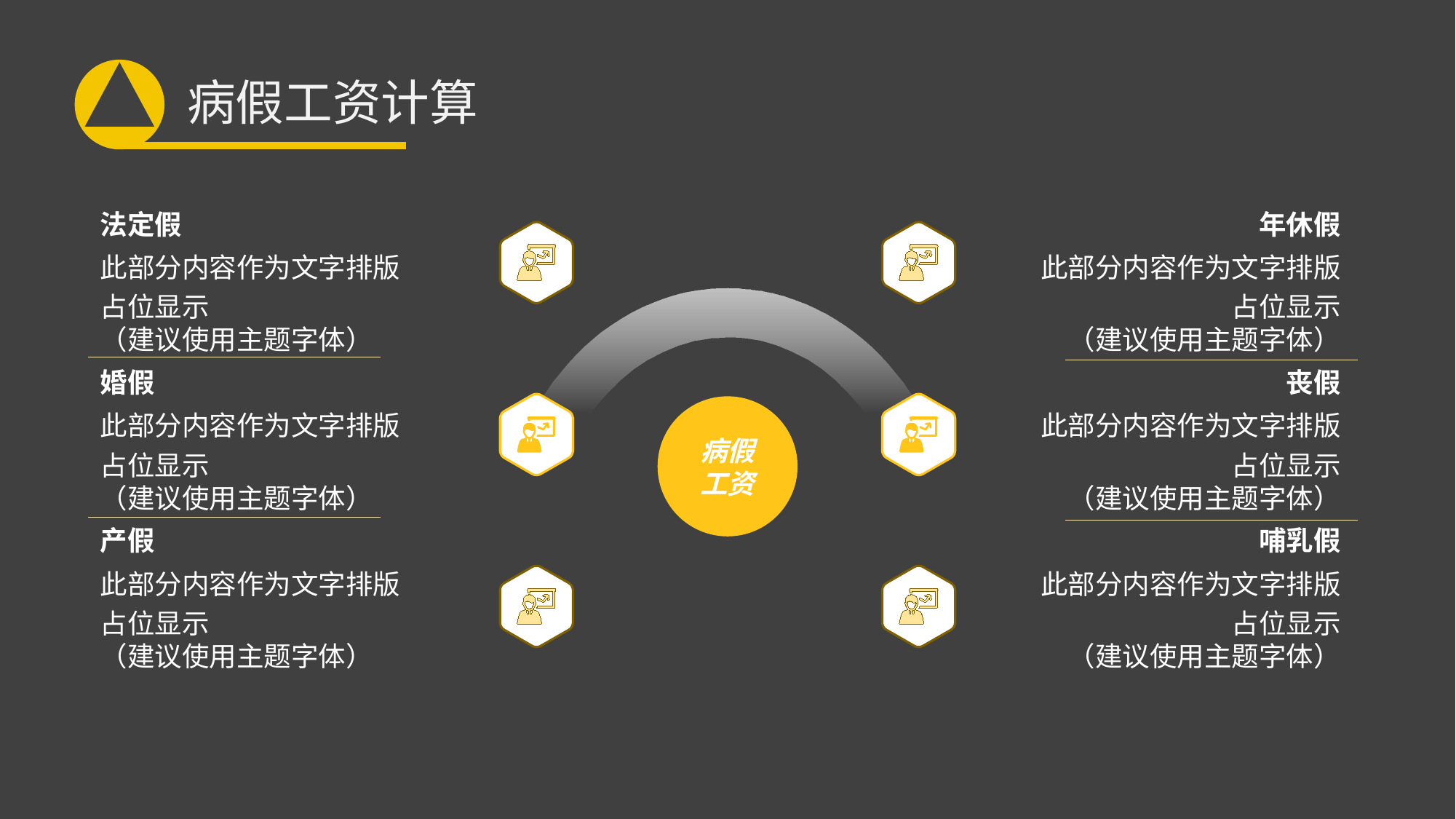

病假工资计算
法定假
此部分内容作为文字排版占位显示
（建议使用主题字体）
婚假
此部分内容作为文字排版占位显示
（建议使用主题字体）
产假
此部分内容作为文字排版占位显示
（建议使用主题字体）
年休假
此部分内容作为文字排版占位显示
（建议使用主题字体）
丧假
此部分内容作为文字排版占位显示
（建议使用主题字体）
哺乳假
此部分内容作为文字排版占位显示
（建议使用主题字体）

病假工资